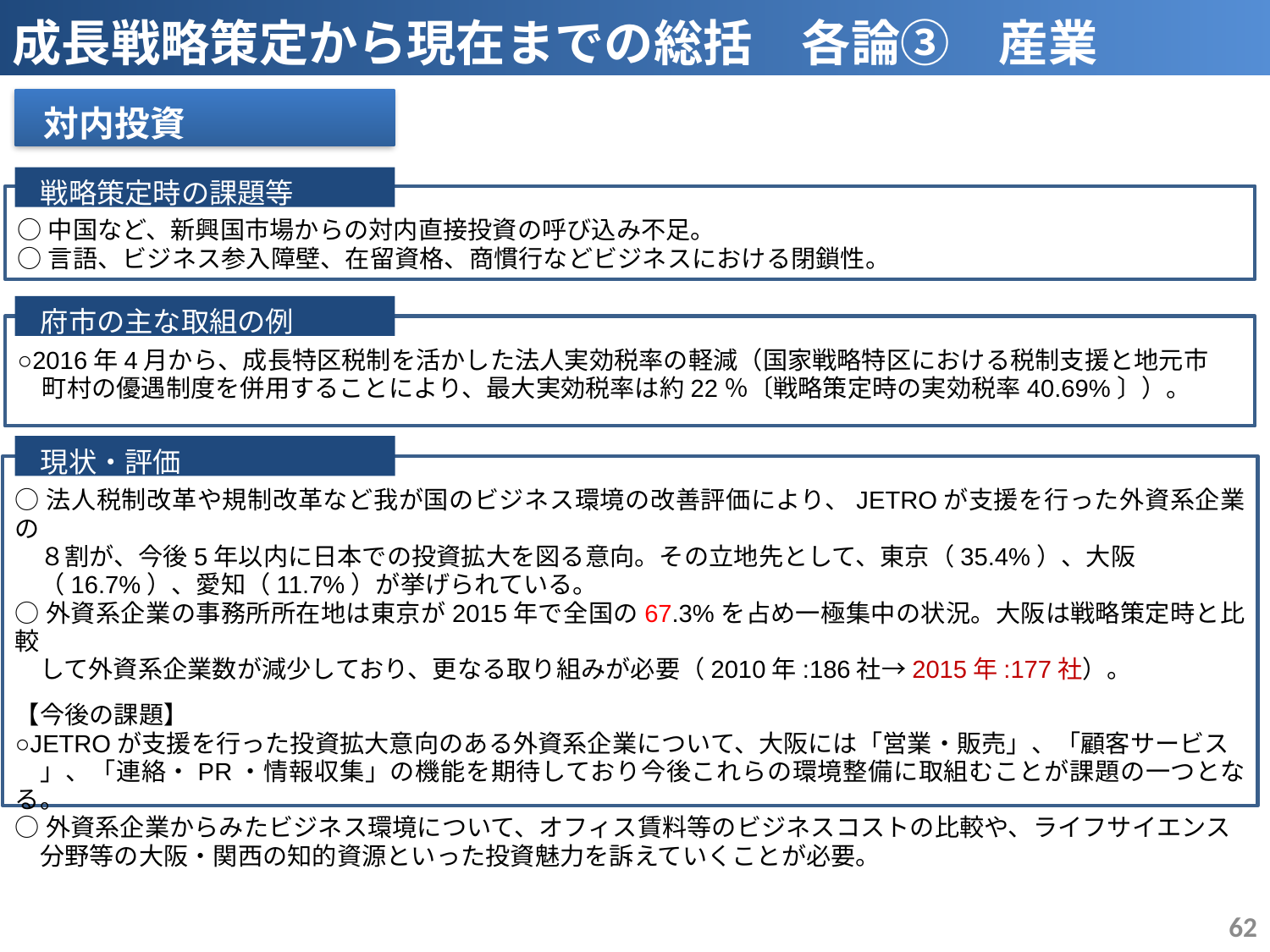

成長戦略策定から現在までの総括　各論③　産業
 対内投資
 戦略策定時の課題等
○中国など、新興国市場からの対内直接投資の呼び込み不足。
○言語、ビジネス参入障壁、在留資格、商慣行などビジネスにおける閉鎖性。
 府市の主な取組の例
○2016年4月から、成長特区税制を活かした法人実効税率の軽減（国家戦略特区における税制支援と地元市
　町村の優遇制度を併用することにより、最大実効税率は約22％〔戦略策定時の実効税率40.69%〕）。
 現状・評価
○法人税制改革や規制改革など我が国のビジネス環境の改善評価により、JETROが支援を行った外資系企業の
　８割が、今後5年以内に日本での投資拡大を図る意向。その立地先として、東京（35.4%）、大阪
　（16.7%）、愛知（11.7%）が挙げられている。
○外資系企業の事務所所在地は東京が2015年で全国の67.3%を占め一極集中の状況。大阪は戦略策定時と比較
　して外資系企業数が減少しており、更なる取り組みが必要（2010年:186社→2015年:177社）。
【今後の課題】
○JETROが支援を行った投資拡大意向のある外資系企業について、大阪には「営業・販売」、「顧客サービス
　」、「連絡・PR・情報収集」の機能を期待しており今後これらの環境整備に取組むことが課題の一つとなる。
○外資系企業からみたビジネス環境について、オフィス賃料等のビジネスコストの比較や、ライフサイエンス
　分野等の大阪・関西の知的資源といった投資魅力を訴えていくことが必要。
62